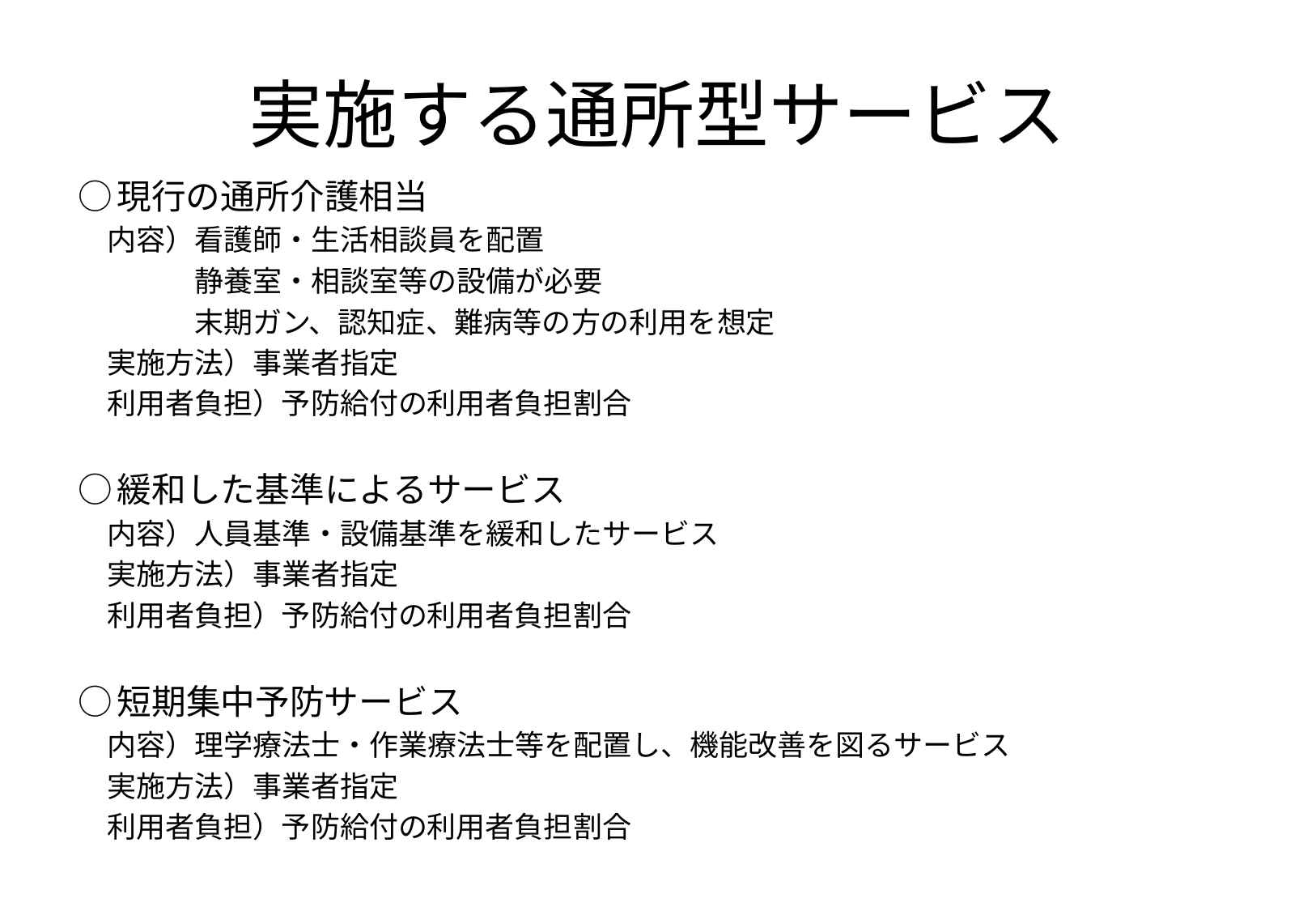

# 実施する通所型サービス
○現行の通所介護相当
　内容）看護師・生活相談員を配置
　　　　静養室・相談室等の設備が必要
　　　　末期ガン、認知症、難病等の方の利用を想定
　実施方法）事業者指定
　利用者負担）予防給付の利用者負担割合

○緩和した基準によるサービス
　内容）人員基準・設備基準を緩和したサービス
　実施方法）事業者指定
　利用者負担）予防給付の利用者負担割合

○短期集中予防サービス
　内容）理学療法士・作業療法士等を配置し、機能改善を図るサービス
　実施方法）事業者指定
　利用者負担）予防給付の利用者負担割合